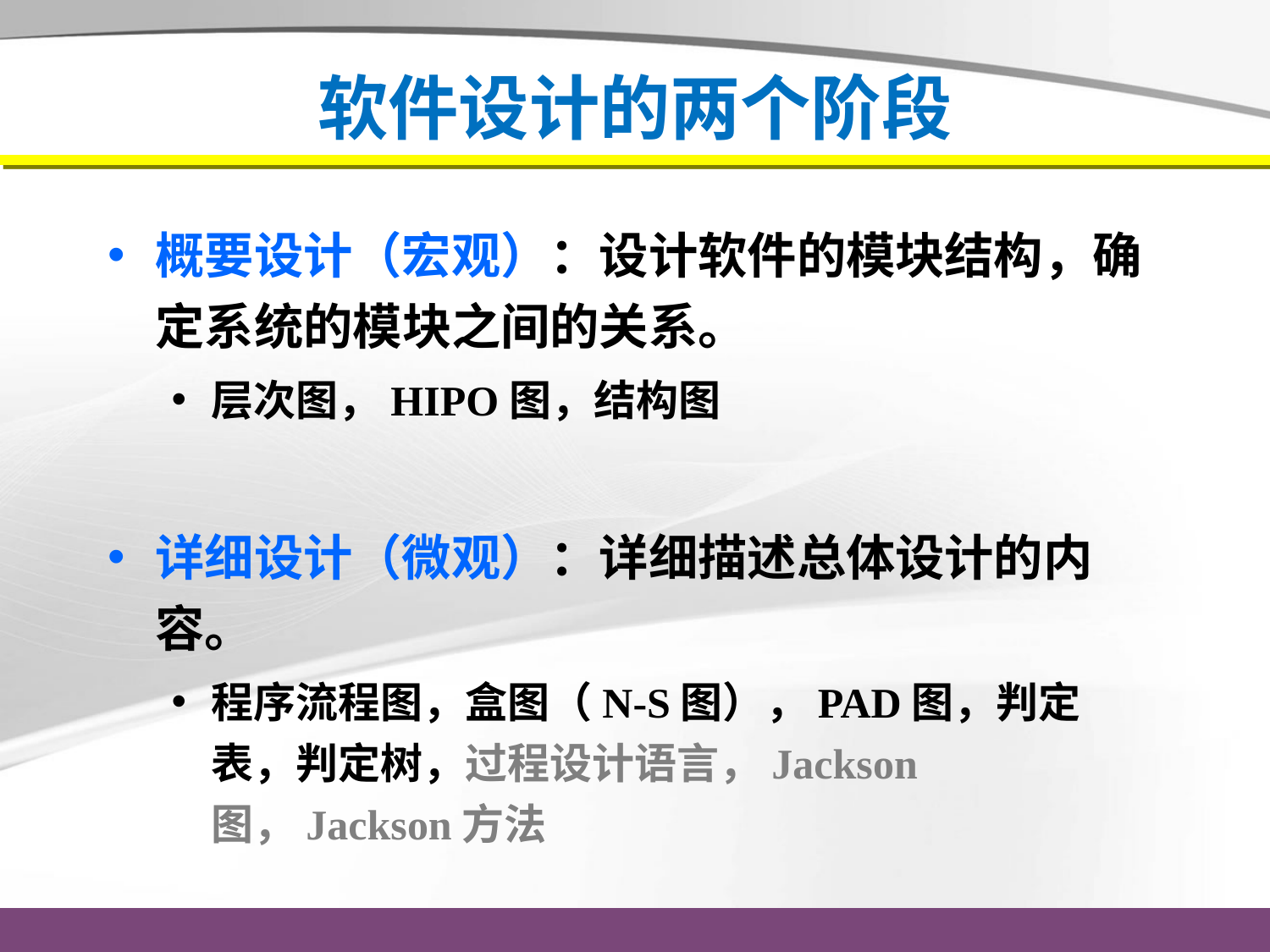

# 软件设计的两个阶段
概要设计（宏观）：设计软件的模块结构，确定系统的模块之间的关系。
层次图，HIPO图，结构图

详细设计（微观）：详细描述总体设计的内容。
程序流程图，盒图（N-S图），PAD图，判定表，判定树，过程设计语言，Jackson图，Jackson方法